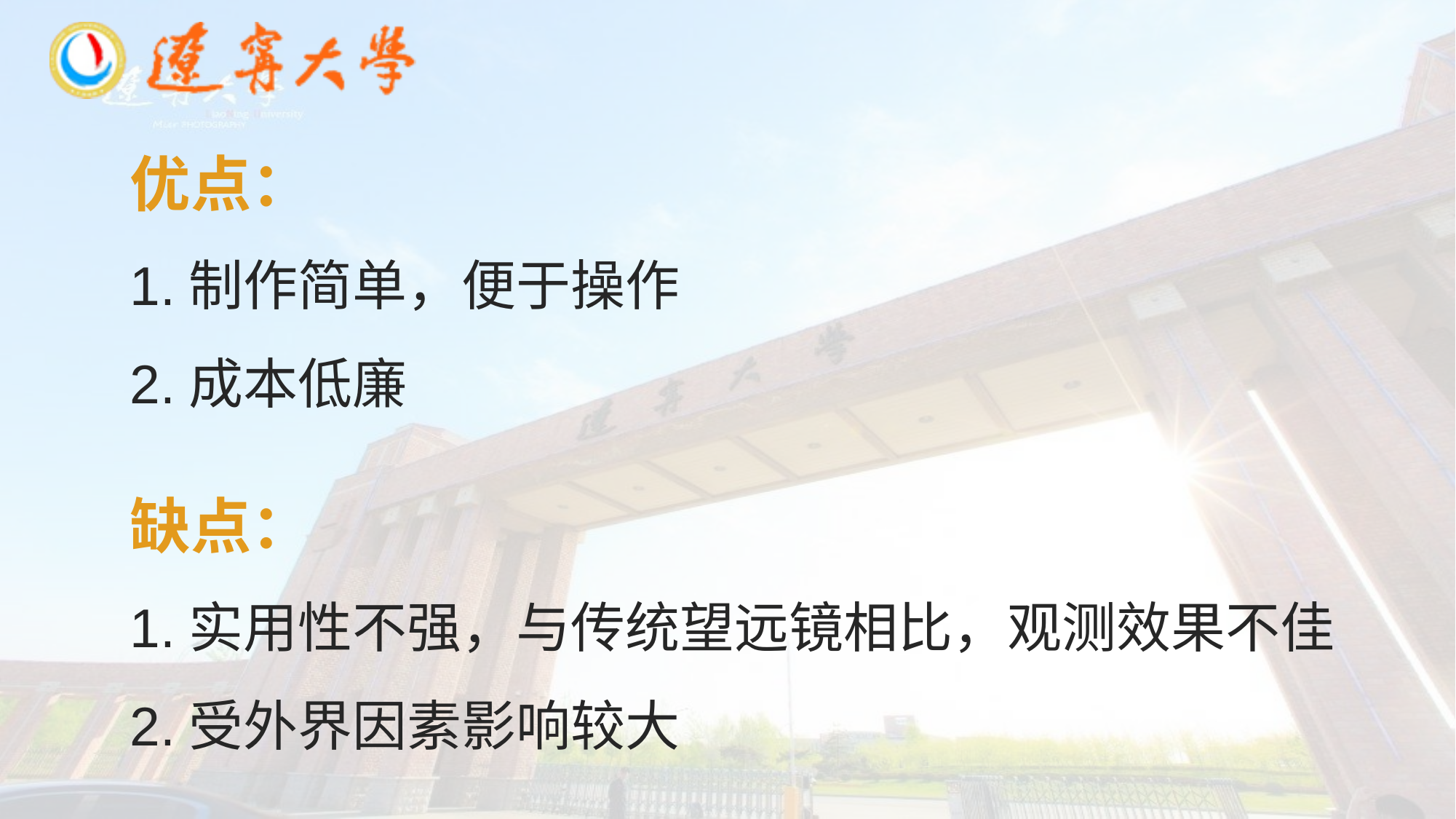

优点：
1.制作简单，便于操作
2.成本低廉

缺点：
1.实用性不强，与传统望远镜相比，观测效果不佳
2.受外界因素影响较大